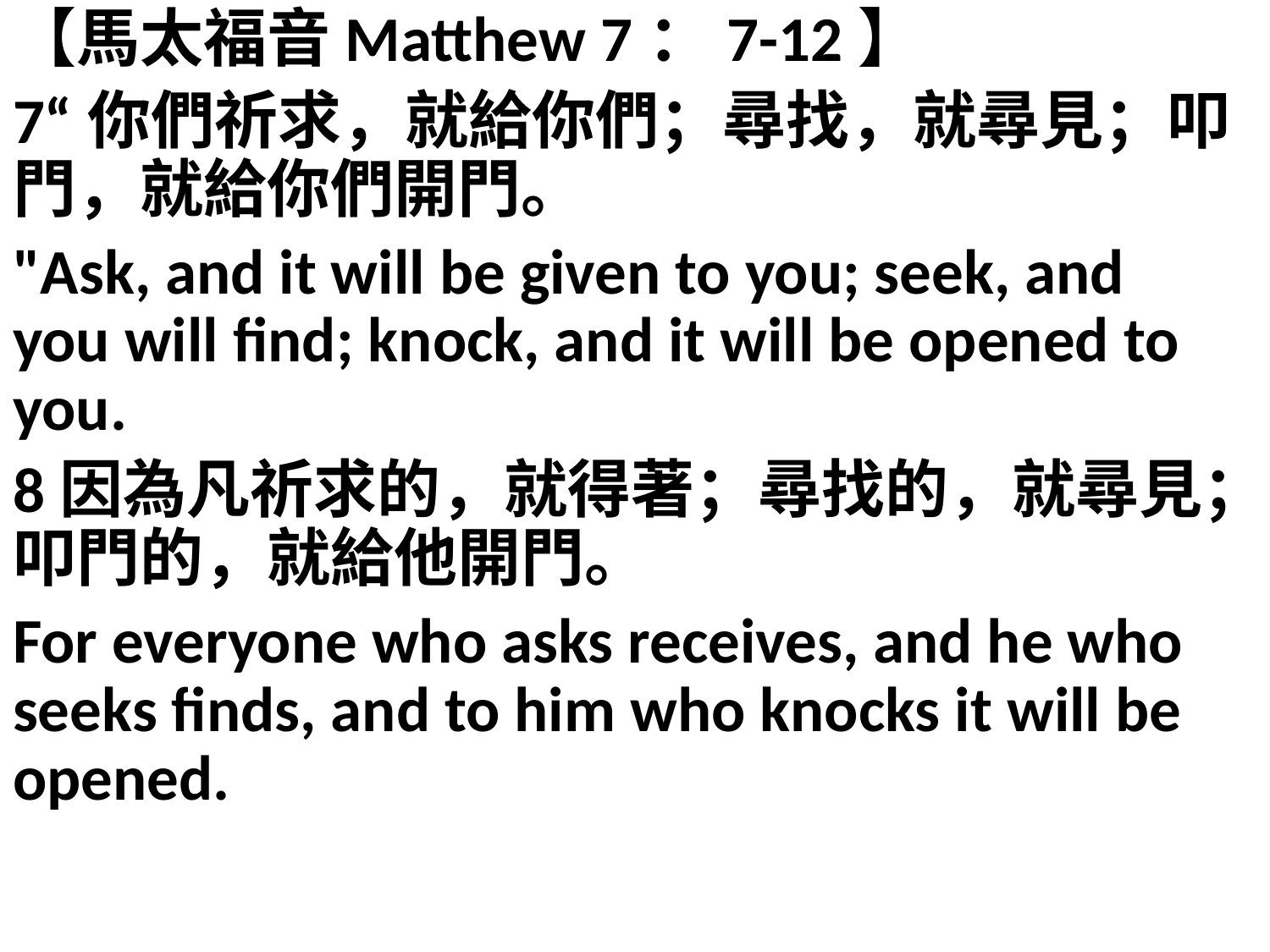

【馬太福音Matthew 7：7-12】
7“你們祈求，就給你們；尋找，就尋見；叩門，就給你們開門。
"Ask, and it will be given to you; seek, and you will find; knock, and it will be opened to you.
8因為凡祈求的，就得著；尋找的，就尋見；叩門的，就給他開門。
For everyone who asks receives, and he who seeks finds, and to him who knocks it will be opened.